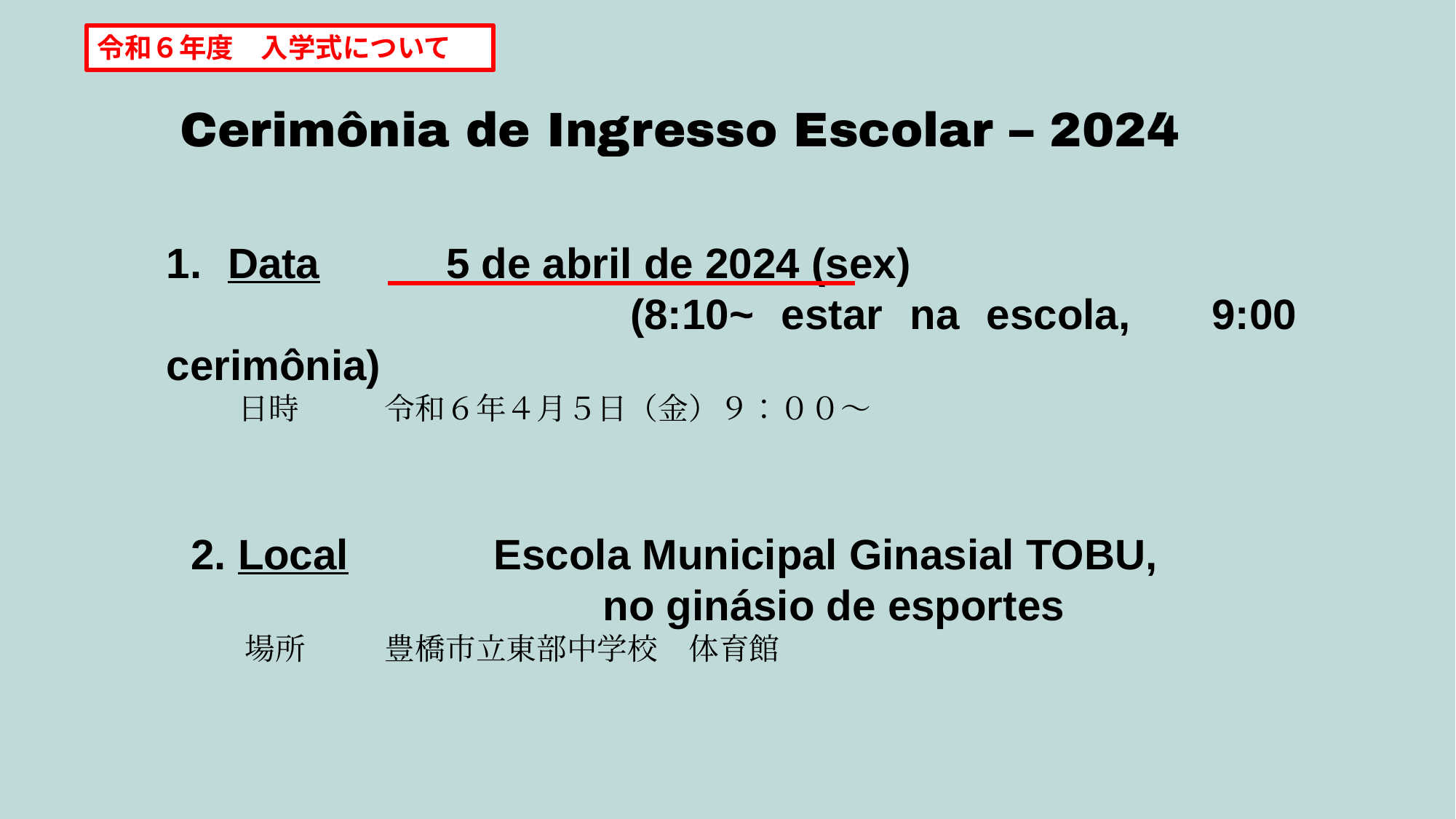

令和６年度　入学式について
Cerimônia de Ingresso Escolar – 2024
Data	  	5 de abril de 2024 (sex)
				 (8:10~ estar na escola,   9:00 cerimônia)
      日時　　	令和６年４月５日（金）９：００～

2. Local		Escola Municipal Ginasial TOBU,
				no ginásio de esportes
      場所　　	豊橋市立東部中学校　体育館